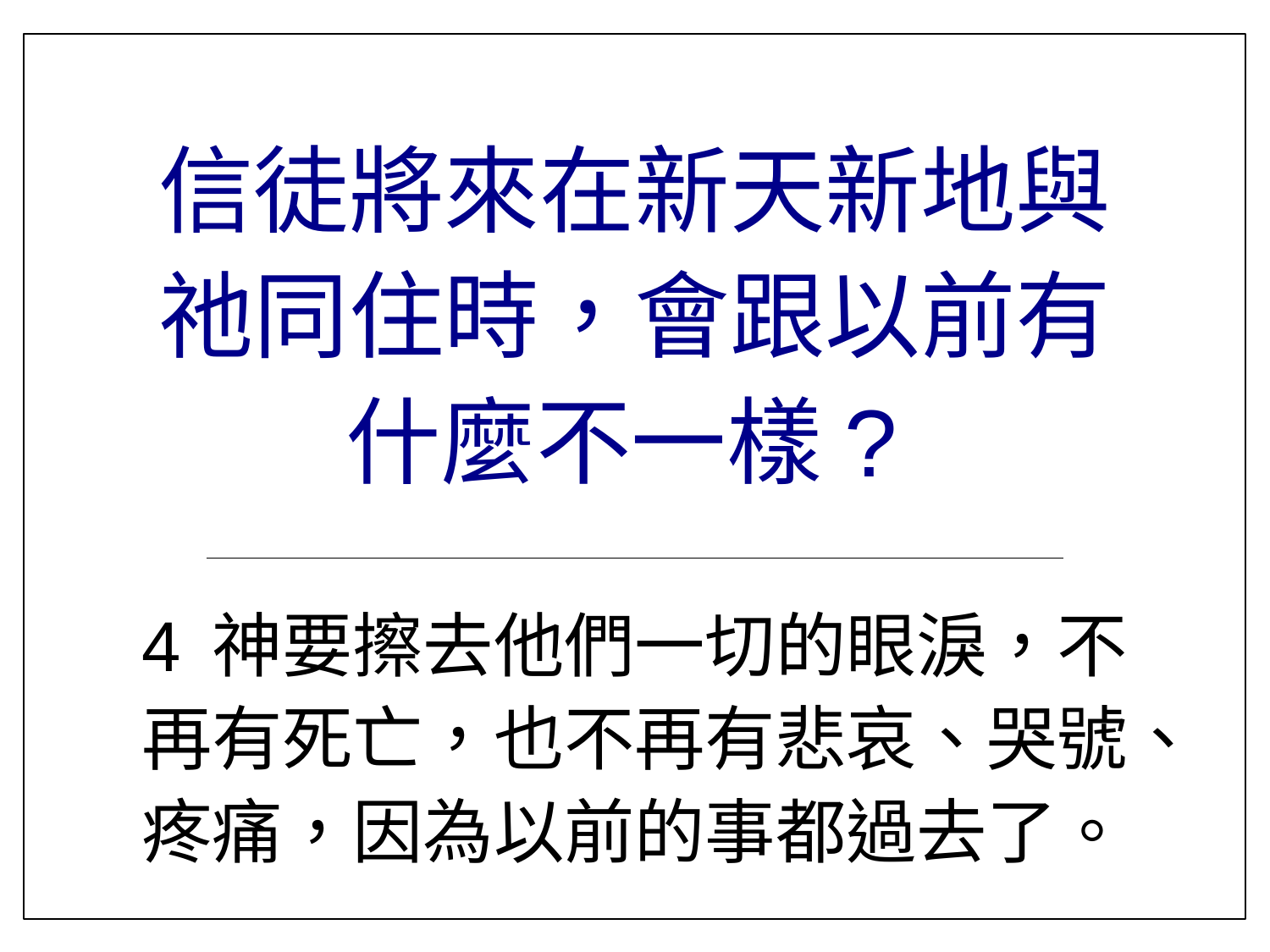

# 信徒將來在新天新地與祂同住時，會跟以前有什麼不一樣?
4 神要擦去他們一切的眼淚，不再有死亡，也不再有悲哀、哭號、疼痛，因為以前的事都過去了。